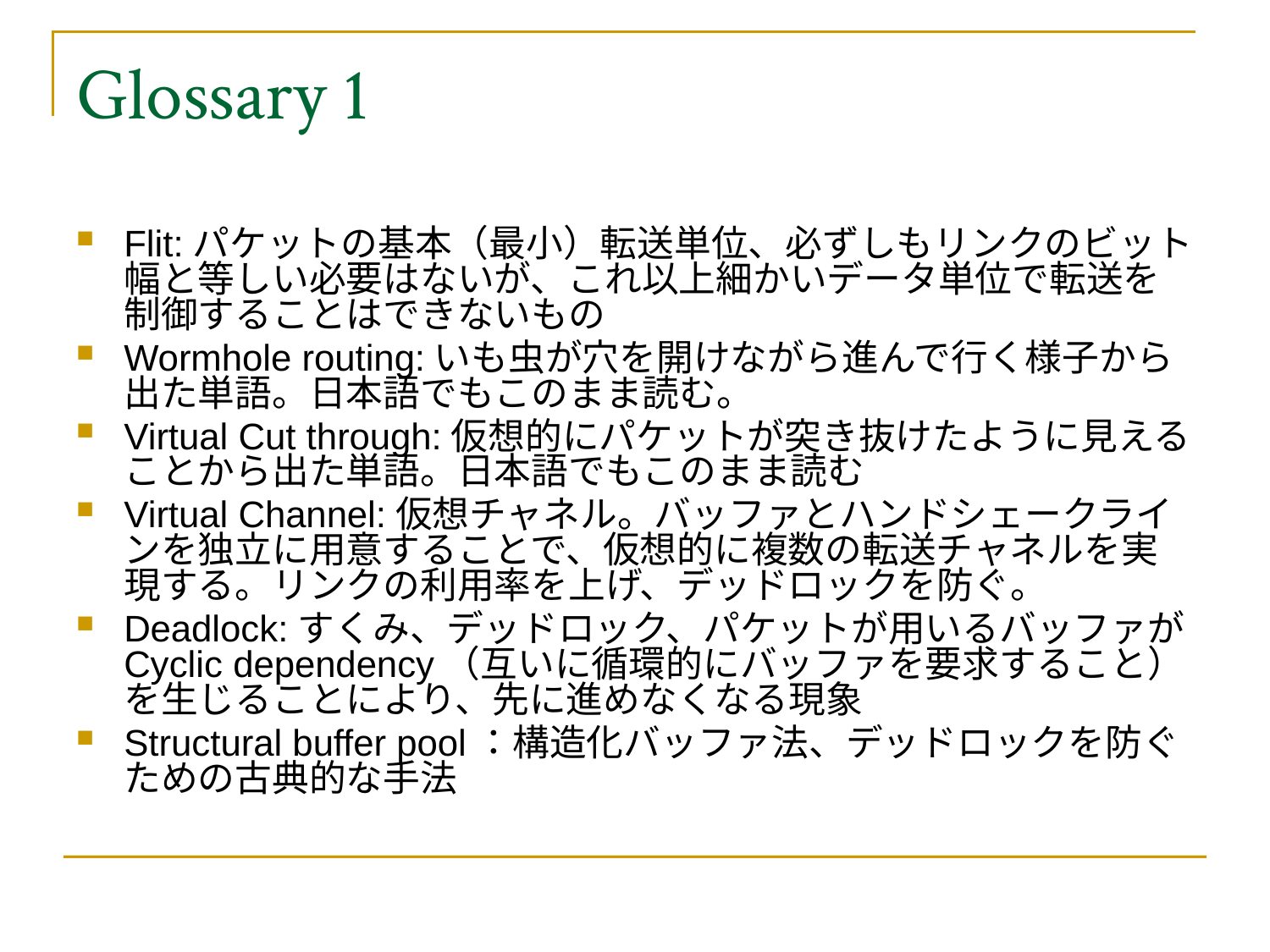

# Glossary 1
Flit:パケットの基本（最小）転送単位、必ずしもリンクのビット幅と等しい必要はないが、これ以上細かいデータ単位で転送を制御することはできないもの
Wormhole routing:いも虫が穴を開けながら進んで行く様子から出た単語。日本語でもこのまま読む。
Virtual Cut through:仮想的にパケットが突き抜けたように見えることから出た単語。日本語でもこのまま読む
Virtual Channel:仮想チャネル。バッファとハンドシェークラインを独立に用意することで、仮想的に複数の転送チャネルを実現する。リンクの利用率を上げ、デッドロックを防ぐ。
Deadlock:すくみ、デッドロック、パケットが用いるバッファがCyclic dependency（互いに循環的にバッファを要求すること）を生じることにより、先に進めなくなる現象
Structural buffer pool：構造化バッファ法、デッドロックを防ぐための古典的な手法